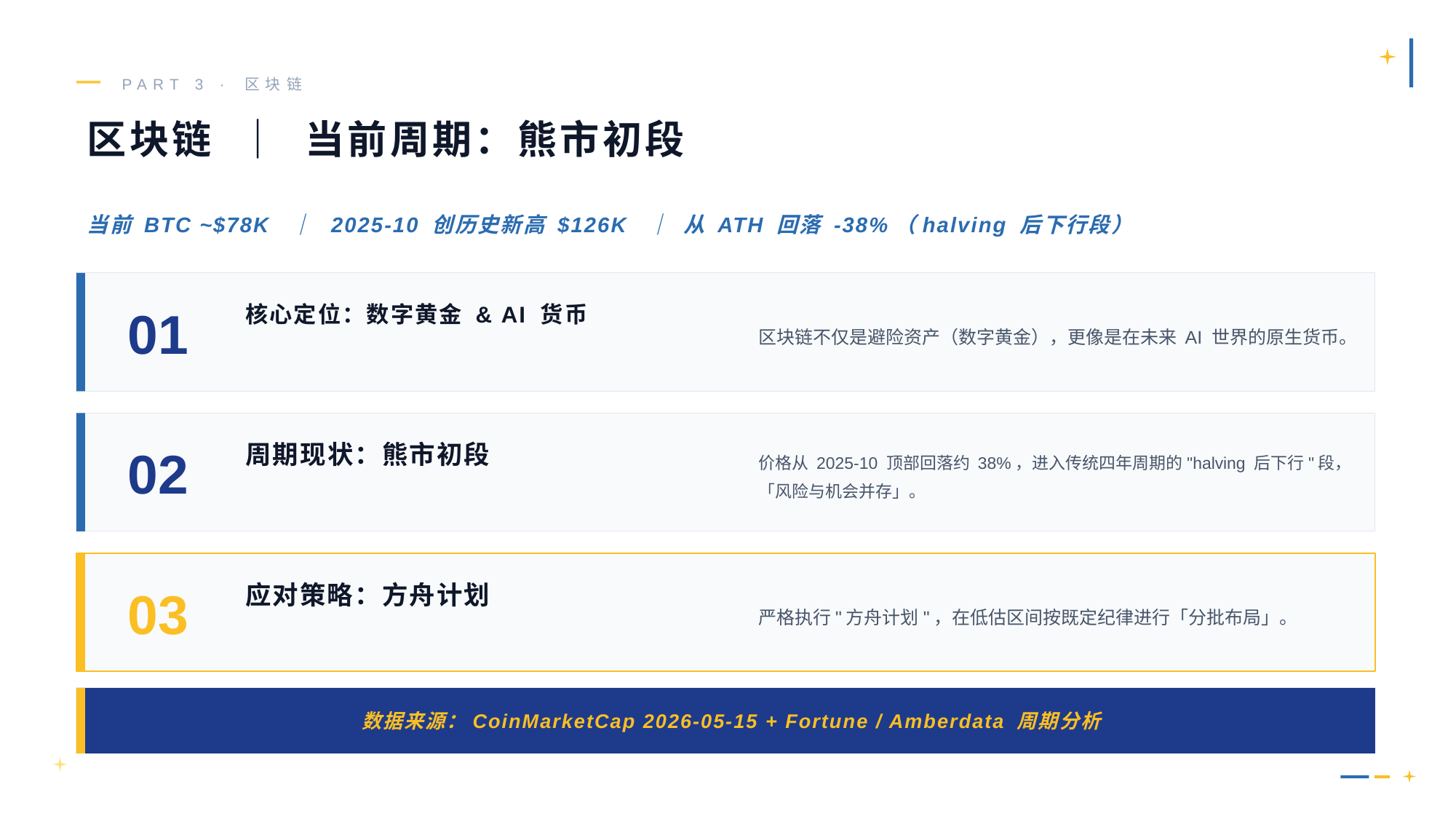

PART 3 · 区块链

区块链  ｜  当前周期：熊市初段
当前 BTC ~$78K  ｜  2025-10 创历史新高 $126K  ｜  从 ATH 回落 -38%（halving 后下行段）

01
区块链不仅是避险资产（数字黄金），更像是在未来 AI 世界的原生货币。
核心定位：数字黄金 & AI 货币

02
价格从 2025-10 顶部回落约 38%，进入传统四年周期的"halving 后下行"段，「风险与机会并存」。
周期现状：熊市初段

03
严格执行"方舟计划"，在低估区间按既定纪律进行「分批布局」。
应对策略：方舟计划

数据来源：CoinMarketCap 2026-05-15 + Fortune / Amberdata 周期分析